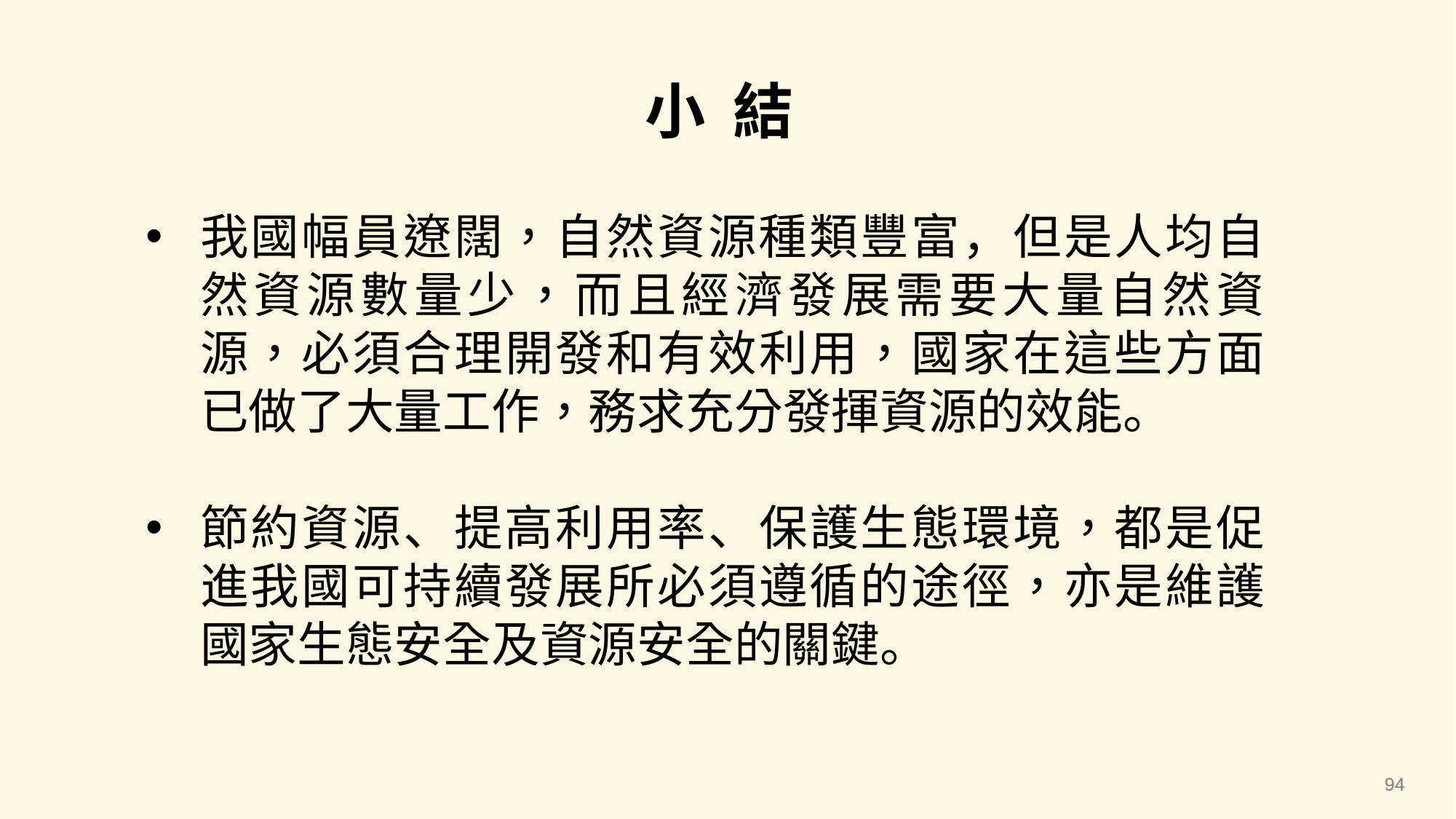

小  結
我國幅員遼闊，自然資源種類豐富，但是人均自然資源數量少，而且經濟發展需要大量自然資源，必須合理開發和有效利用，國家在這些方面已做了大量工作，務求充分發揮資源的效能。

節約資源、提高利用率、保護生態環境，都是促進我國可持續發展所必須遵循的途徑，亦是維護國家生態安全及資源安全的關鍵。